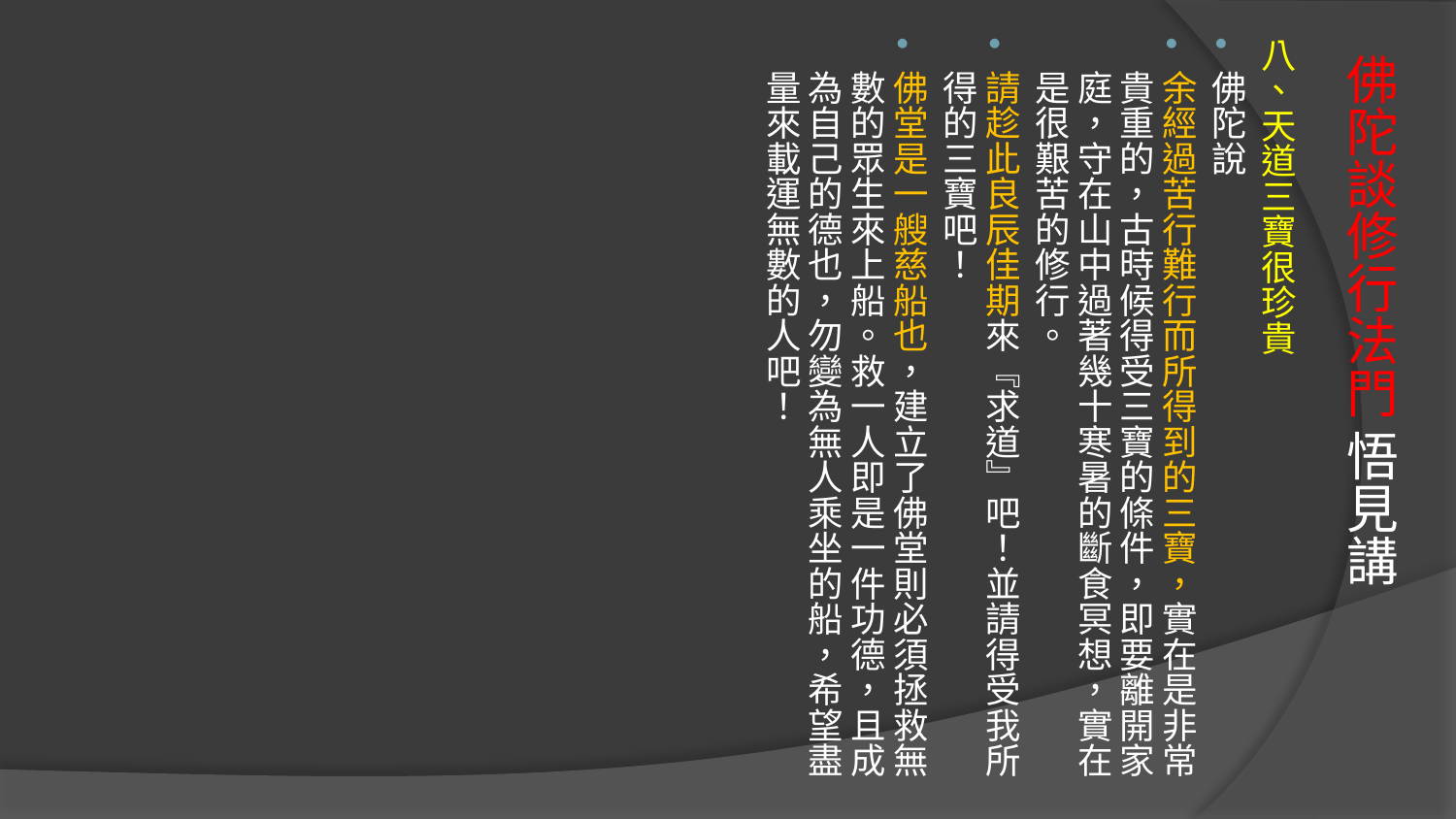

八、天道三寶很珍貴
佛陀說
余經過苦行難行而所得到的三寶，實在是非常貴重的，古時候得受三寶的條件，即要離開家庭，守在山中過著幾十寒暑的斷食冥想，實在是很艱苦的修行。
請趁此良辰佳期來『求道』吧！並請得受我所得的三寶吧！
佛堂是一艘慈船也，建立了佛堂則必須拯救無數的眾生來上船。救一人即是一件功德，且成為自己的德也，勿變為無人乘坐的船，希望盡量來載運無數的人吧！

# 佛陀談修行法門 悟見講